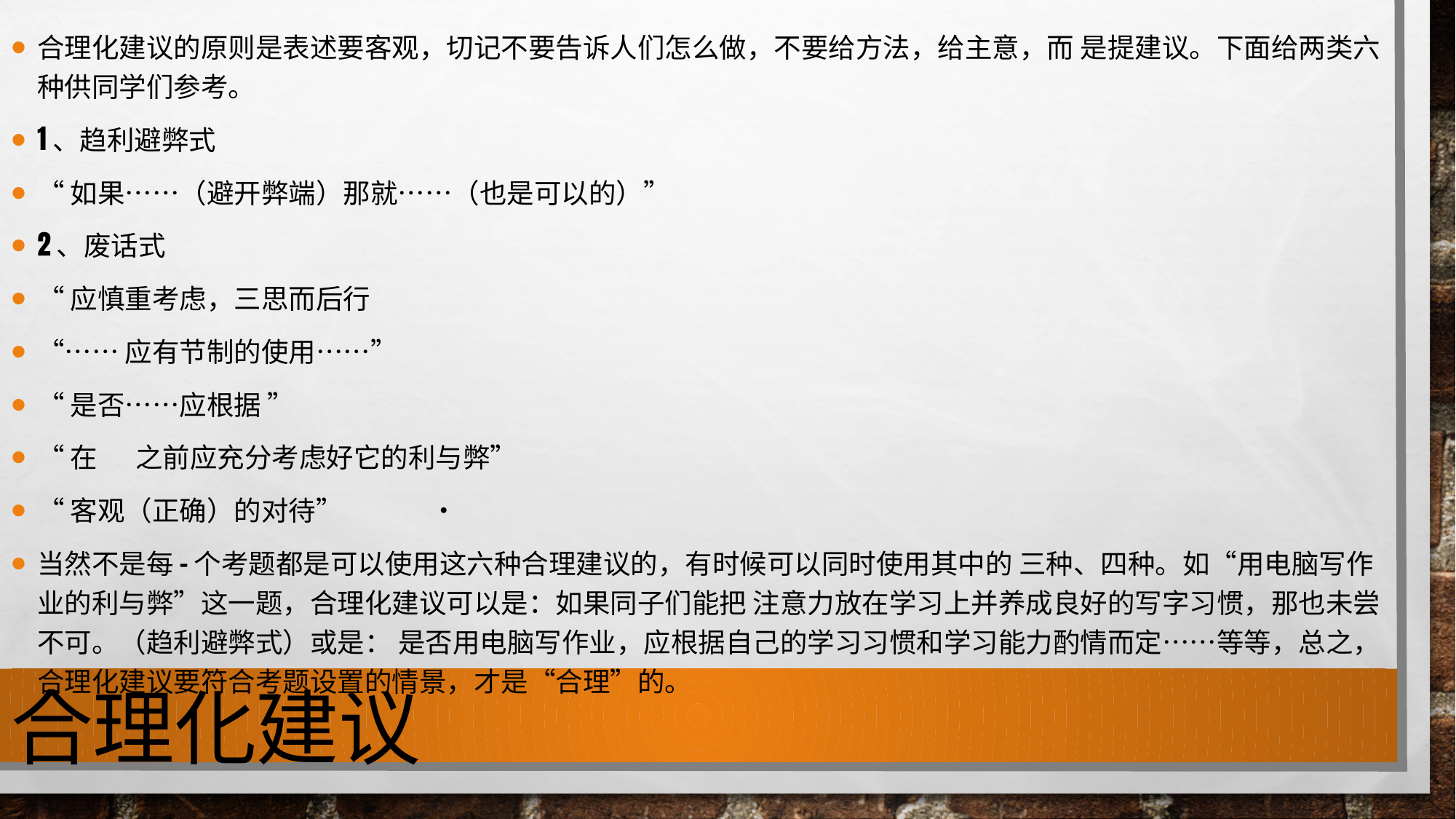

合理化建议的原则是表述要客观，切记不要告诉人们怎么做，不要给方法，给主意，而 是提建议。下面给两类六种供同学们参考。
1、趋利避弊式
“如果……（避开弊端）那就……（也是可以的）”
2、废话式
“应慎重考虑，三思而后行
“……应有节制的使用……”
“是否……应根据 ”
“在	之前应充分考虑好它的利与弊”
“客观（正确）的对待”	•
当然不是每-个考题都是可以使用这六种合理建议的，有时候可以同时使用其中的 三种、四种。如“用电脑写作业的利与弊”这一题，合理化建议可以是：如果同子们能把 注意力放在学习上并养成良好的写字习惯，那也未尝不可。（趋利避弊式）或是： 是否用电脑写作业，应根据自己的学习习惯和学习能力酌情而定……等等，总之，合理化建议要符合考题设置的情景，才是“合理”的。

# 合理化建议